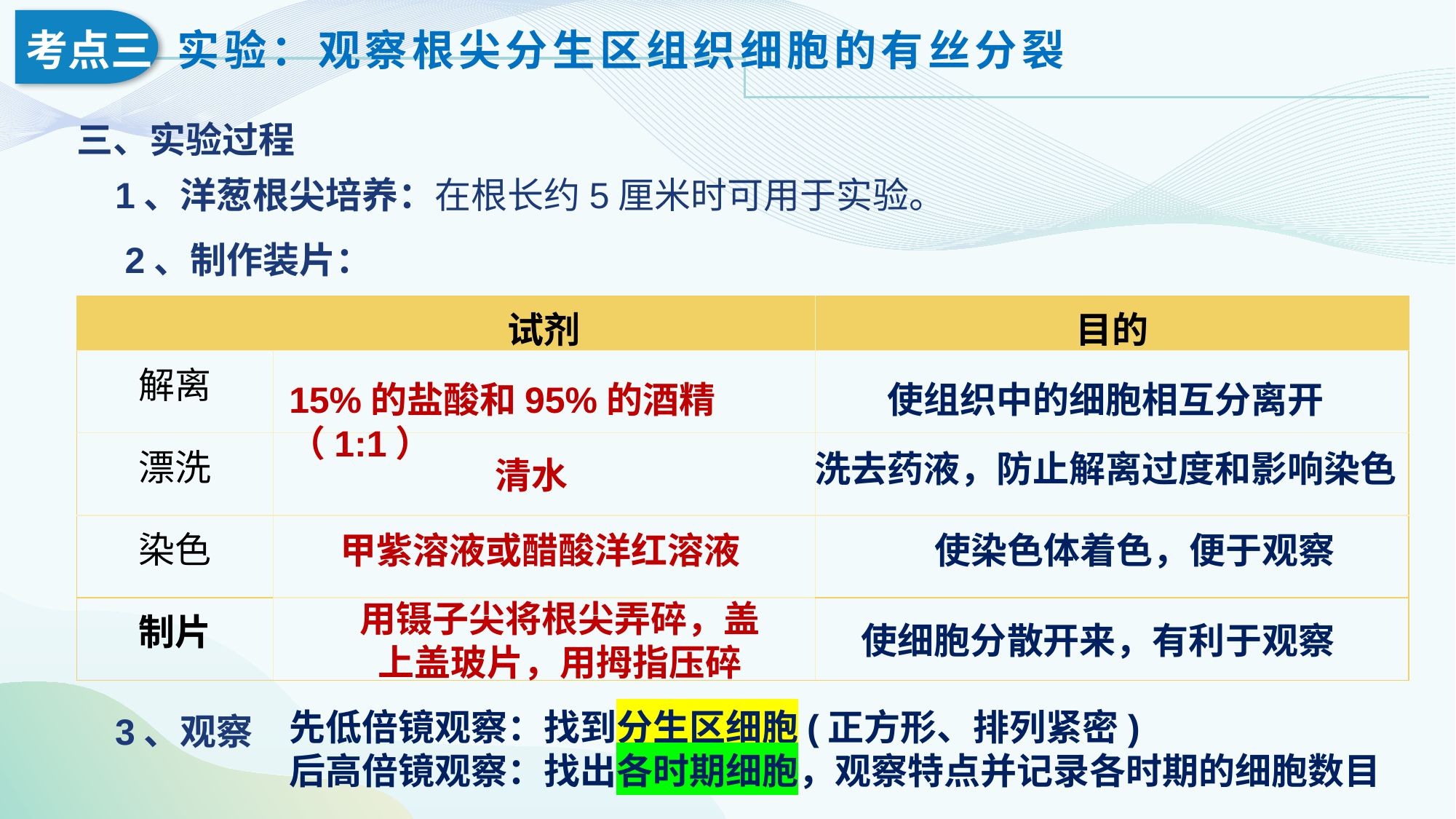

三、实验过程
1、洋葱根尖培养：在根长约5厘米时可用于实验。
2、制作装片：
|  | 试剂 | 目的 |
| --- | --- | --- |
| 解离 |  |  |
| 漂洗 |  |  |
| 染色 |  |  |
| 制片 |  |  |
使组织中的细胞相互分离开
15%的盐酸和95%的酒精（1:1）
洗去药液，防止解离过度和影响染色
清水
使染色体着色，便于观察
甲紫溶液或醋酸洋红溶液
用镊子尖将根尖弄碎，盖上盖玻片，用拇指压碎
使细胞分散开来，有利于观察
先低倍镜观察：找到分生区细胞(正方形、排列紧密)
后高倍镜观察：找出各时期细胞，观察特点并记录各时期的细胞数目
3、观察